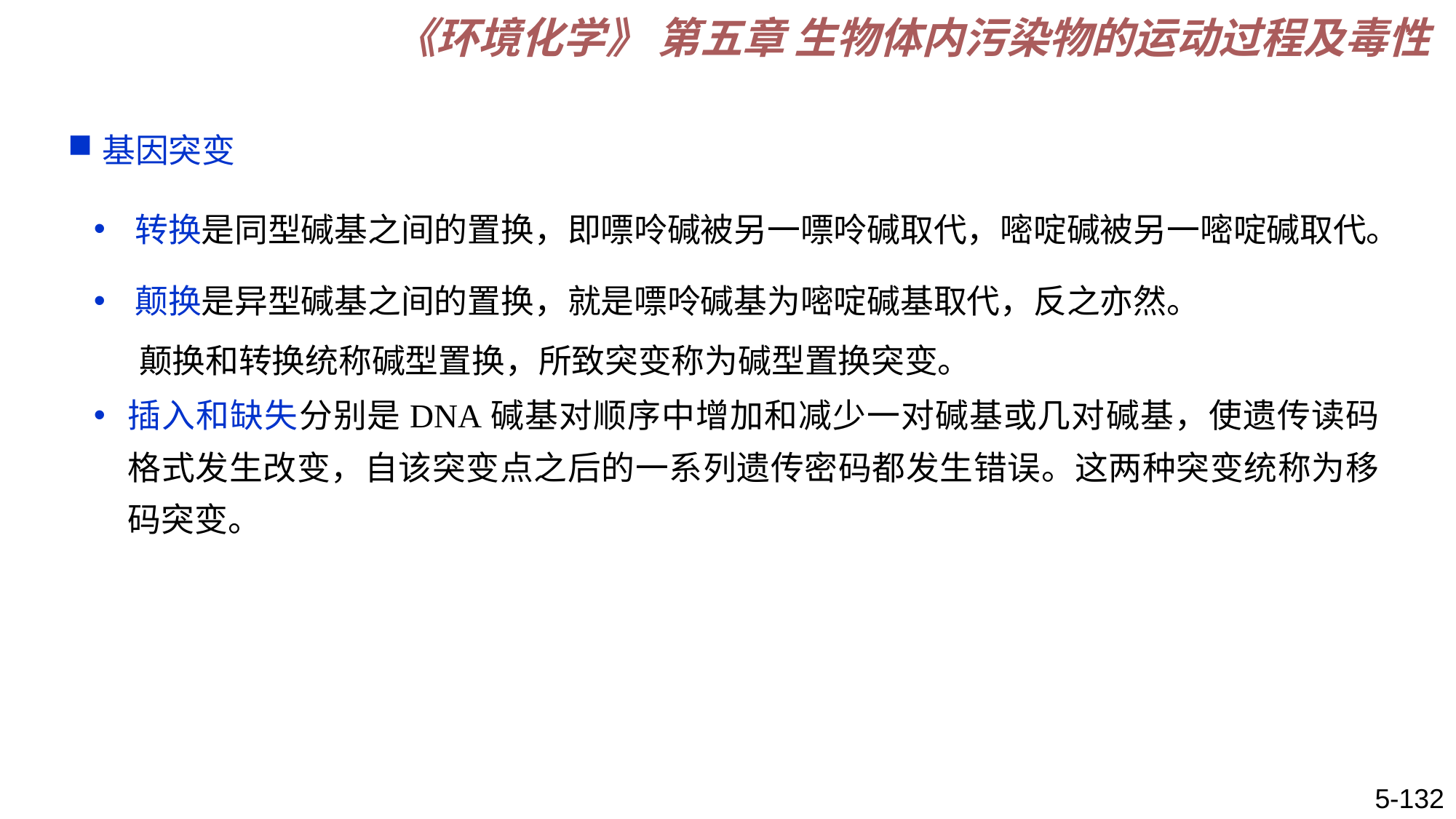

《环境化学》 第五章 生物体内污染物的运动过程及毒性
基因突变
转换是同型碱基之间的置换，即嘌呤碱被另一嘌呤碱取代，嘧啶碱被另一嘧啶碱取代。
颠换是异型碱基之间的置换，就是嘌呤碱基为嘧啶碱基取代，反之亦然。
     颠换和转换统称碱型置换，所致突变称为碱型置换突变。
插入和缺失分别是DNA碱基对顺序中增加和减少一对碱基或几对碱基，使遗传读码格式发生改变，自该突变点之后的一系列遗传密码都发生错误。这两种突变统称为移码突变。
5-132